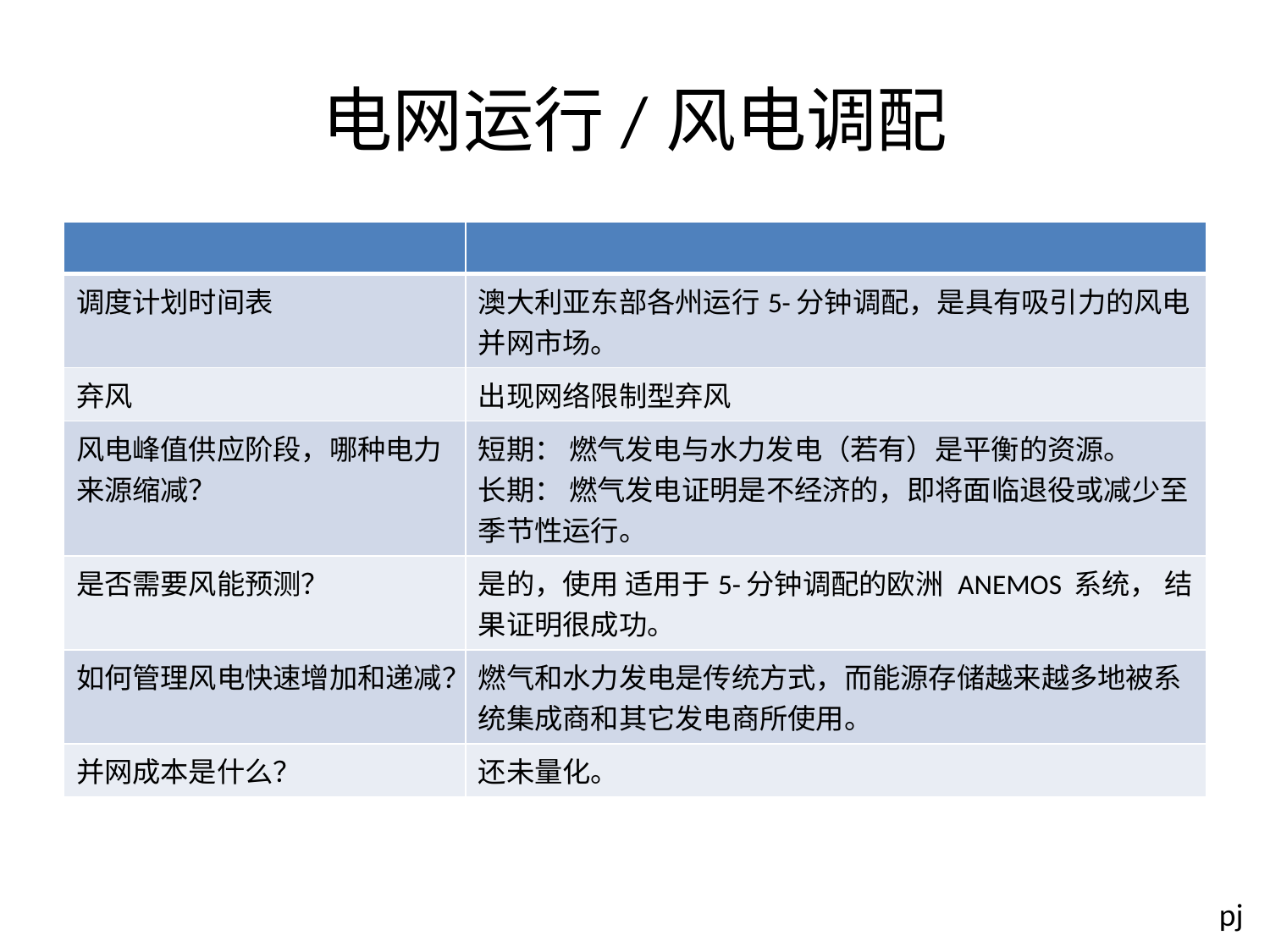

# 电网运行/风电调配
|  |  |
| --- | --- |
| 调度计划时间表 | 澳大利亚东部各州运行5-分钟调配，是具有吸引力的风电并网市场。 |
| 弃风 | 出现网络限制型弃风 |
| 风电峰值供应阶段，哪种电力来源缩减？ | 短期： 燃气发电与水力发电（若有）是平衡的资源。 长期： 燃气发电证明是不经济的，即将面临退役或减少至季节性运行。 |
| 是否需要风能预测？ | 是的，使用 适用于5-分钟调配的欧洲 ANEMOS 系统， 结果证明很成功。 |
| 如何管理风电快速增加和递减？ | 燃气和水力发电是传统方式，而能源存储越来越多地被系统集成商和其它发电商所使用。 |
| 并网成本是什么？ | 还未量化。 |